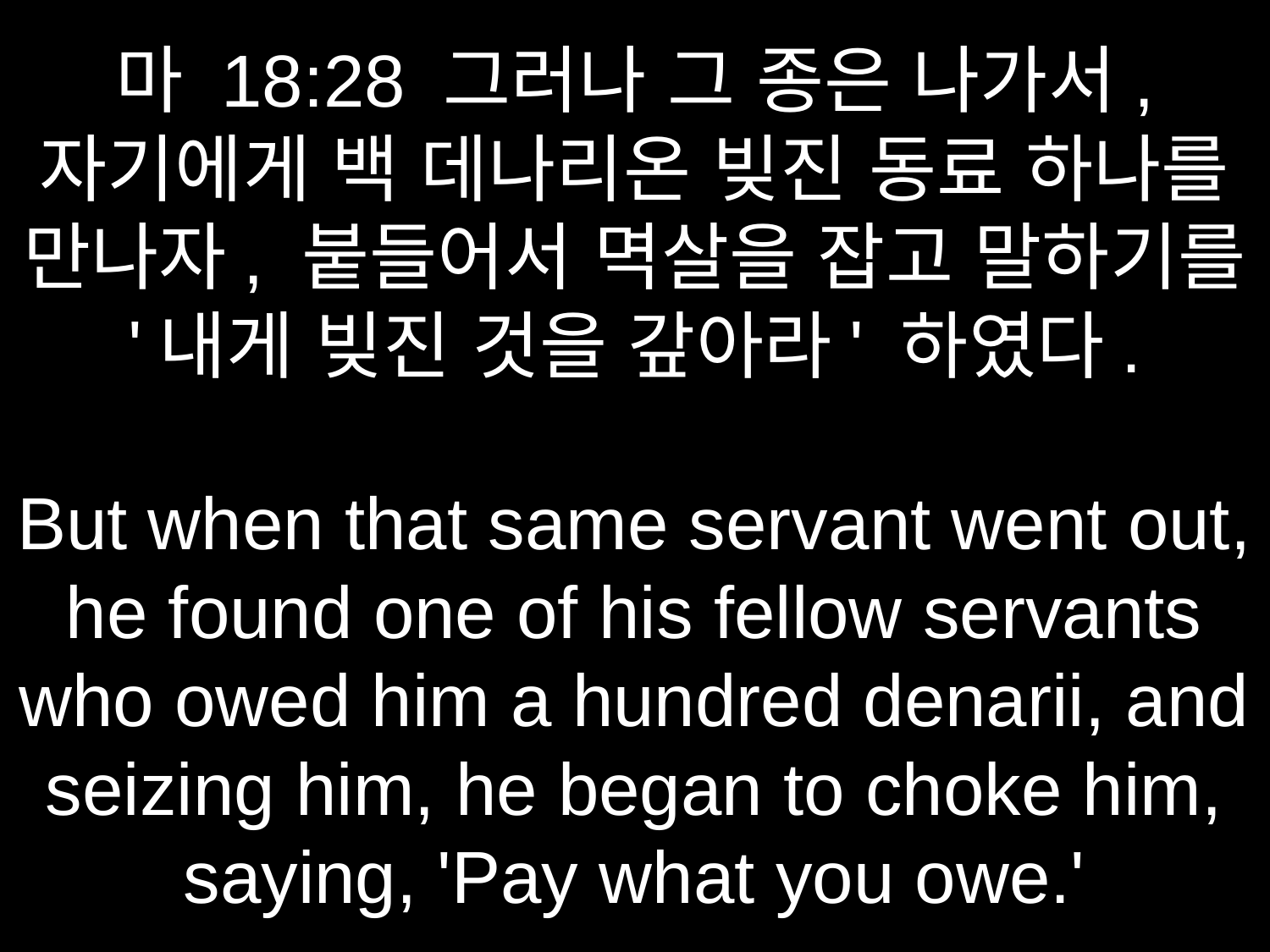

# 마 18:28 그러나 그 종은 나가서, 자기에게 백 데나리온 빚진 동료 하나를 만나자, 붙들어서 멱살을 잡고 말하기를 '내게 빚진 것을 갚아라' 하였다. But when that same servant went out, he found one of his fellow servants who owed him a hundred denarii, and seizing him, he began to choke him, saying, 'Pay what you owe.'